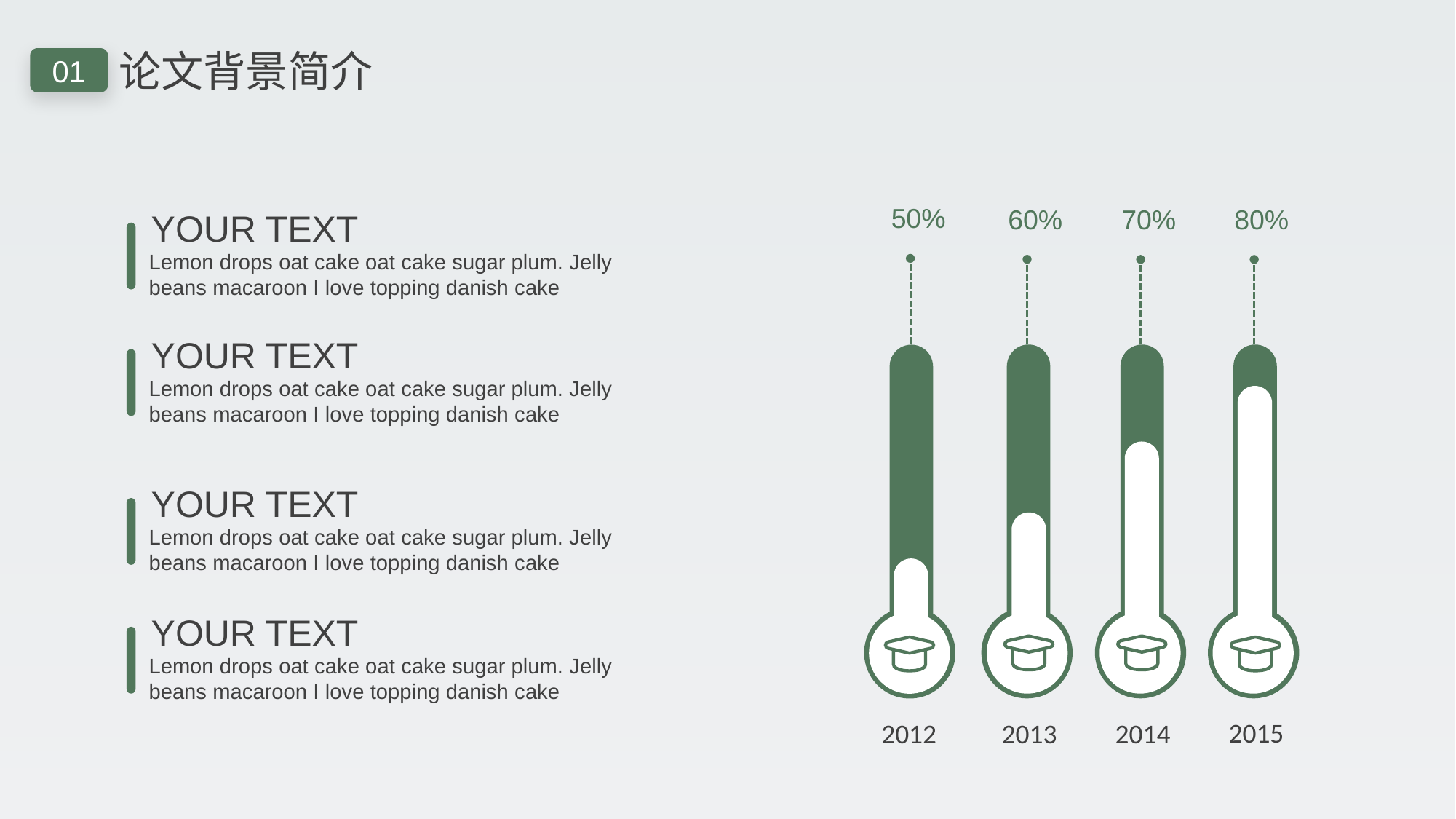

论文背景简介
01
50%
60%
70%
80%
 YOUR TEXT
Lemon drops oat cake oat cake sugar plum. Jelly beans macaroon I love topping danish cake

 YOUR TEXT
Lemon drops oat cake oat cake sugar plum. Jelly beans macaroon I love topping danish cake

 YOUR TEXT
Lemon drops oat cake oat cake sugar plum. Jelly beans macaroon I love topping danish cake

 YOUR TEXT
Lemon drops oat cake oat cake sugar plum. Jelly beans macaroon I love topping danish cake

2015
2013
2014
2012